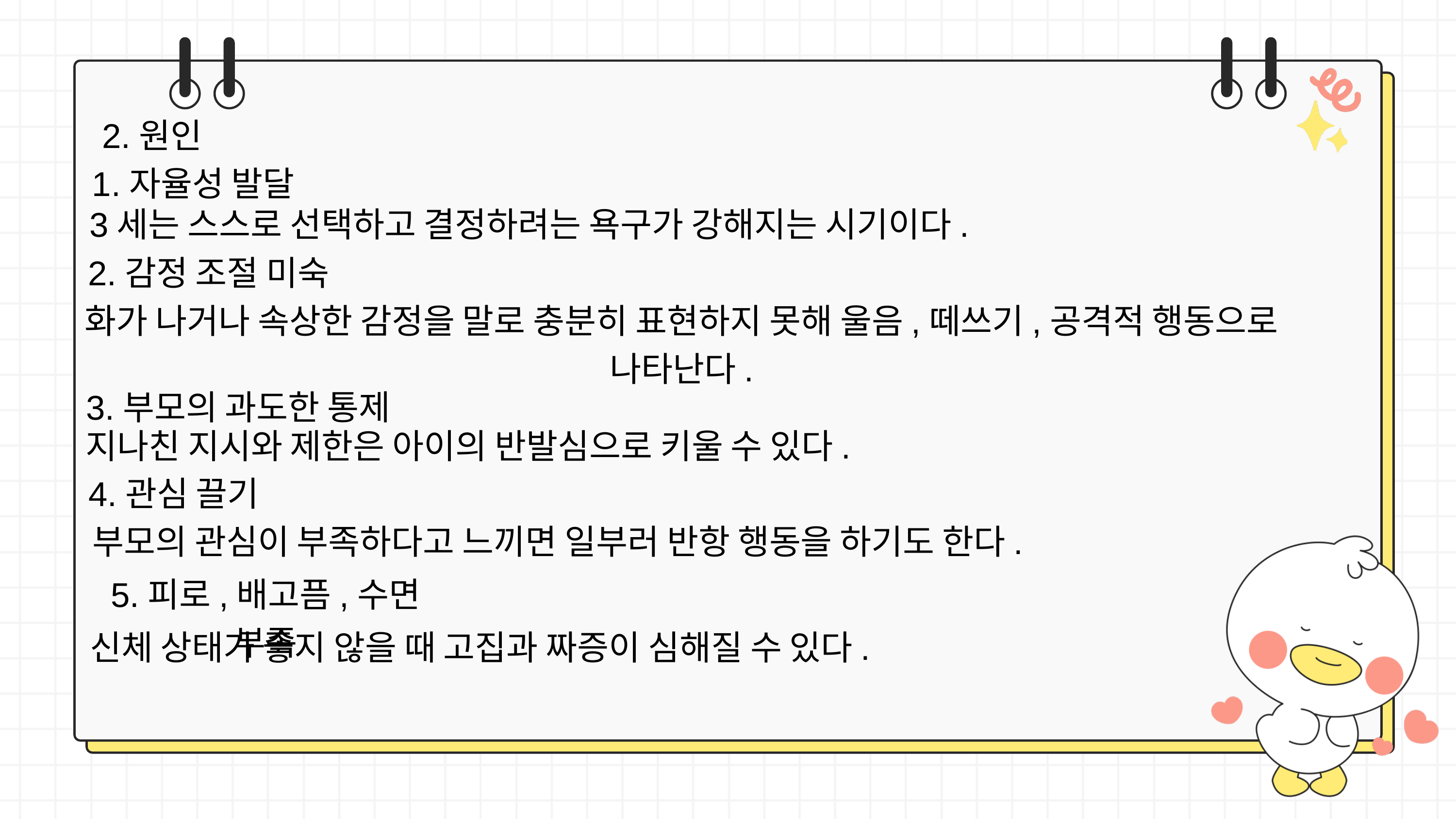

2.원인
1.자율성 발달
3세는 스스로 선택하고 결정하려는 욕구가 강해지는 시기이다.
2.감정 조절 미숙
화가 나거나 속상한 감정을 말로 충분히 표현하지 못해 울음,떼쓰기,공격적 행동으로
나타난다.
3.부모의 과도한 통제
지나친 지시와 제한은 아이의 반발심으로 키울 수 있다.
4.관심 끌기
부모의 관심이 부족하다고 느끼면 일부러 반항 행동을 하기도 한다.

5.피로,배고픔,수면 부족
신체 상태가 좋지 않을 때 고집과 짜증이 심해질 수 있다.